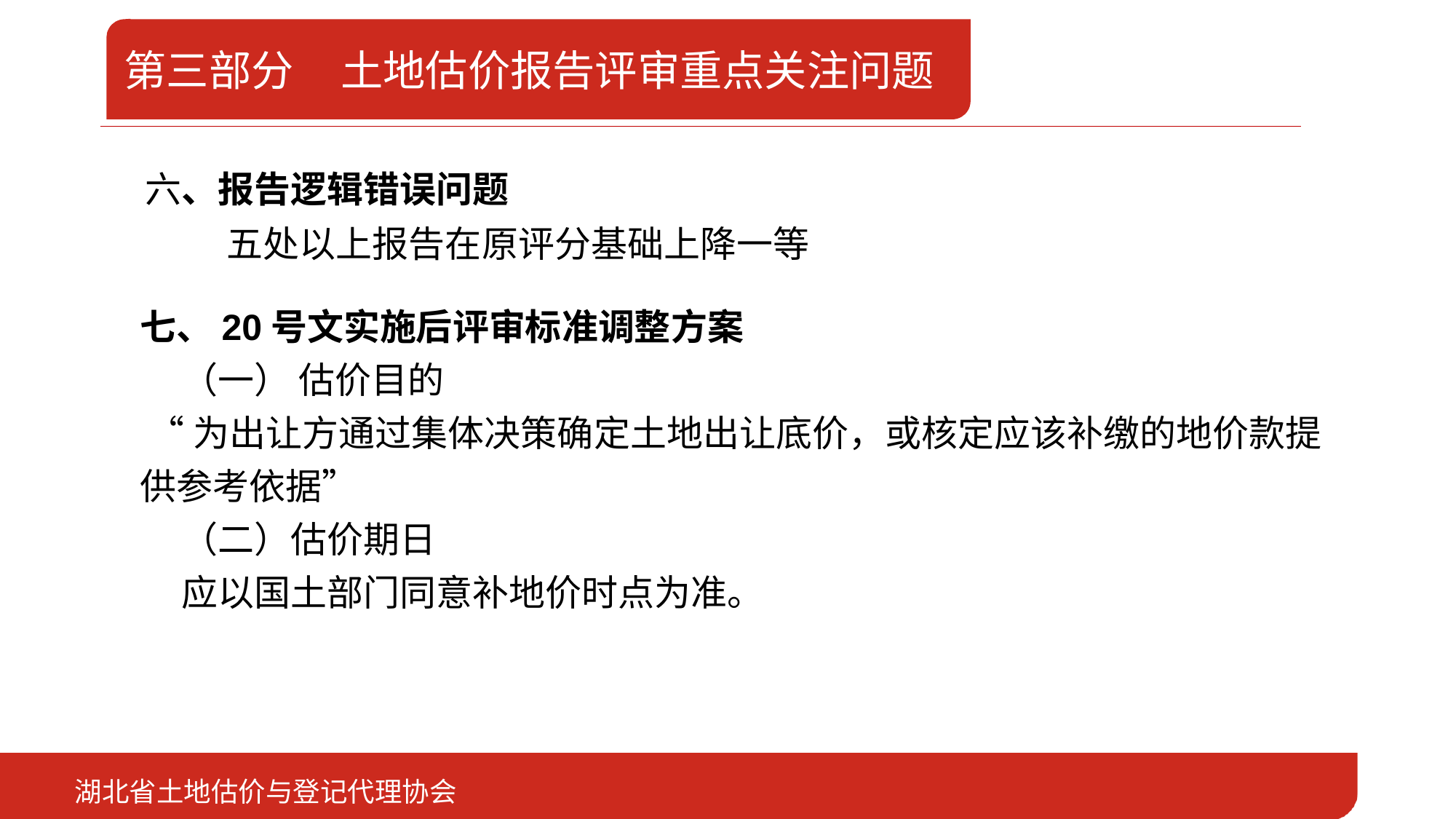

第三部分     土地估价报告评审重点关注问题
# 二、存量房（已领取产权证）抵押
 六、报告逻辑错误问题
           五处以上报告在原评分基础上降一等
七、20号文实施后评审标准调整方案
    （一） 估价目的
 “为出让方通过集体决策确定土地出让底价，或核定应该补缴的地价款提供参考依据”
    （二）估价期日
    应以国土部门同意补地价时点为准。
8